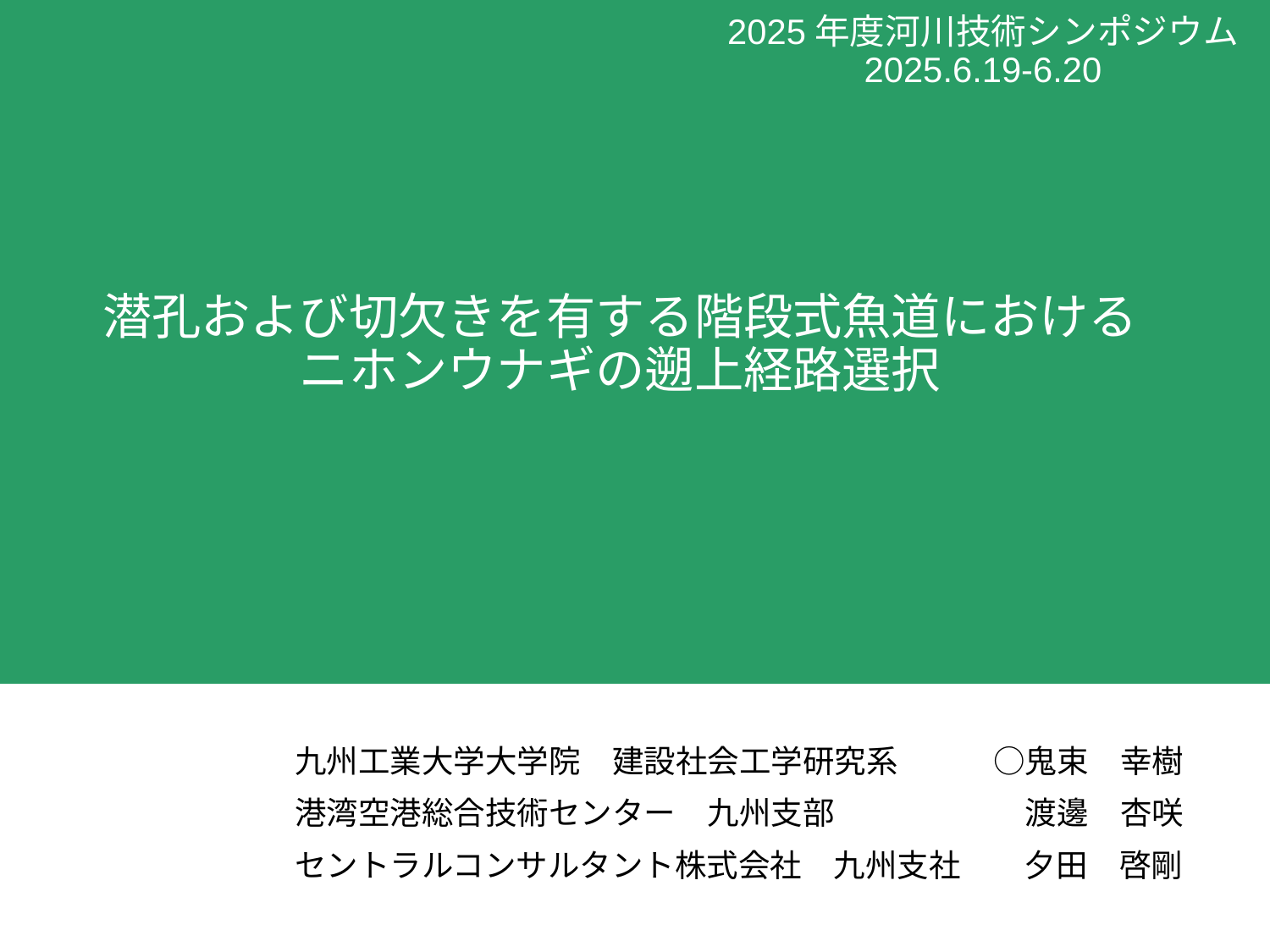

2025年度河川技術シンポジウム
2025.6.19-6.20
# 潜孔および切欠きを有する階段式魚道におけるニホンウナギの遡上経路選択
九州工業大学大学院　建設社会工学研究系　　　○鬼束　幸樹
港湾空港総合技術センター　九州支部　　　　　　渡邊　杏咲
セントラルコンサルタント株式会社　九州支社　　夕田　啓剛